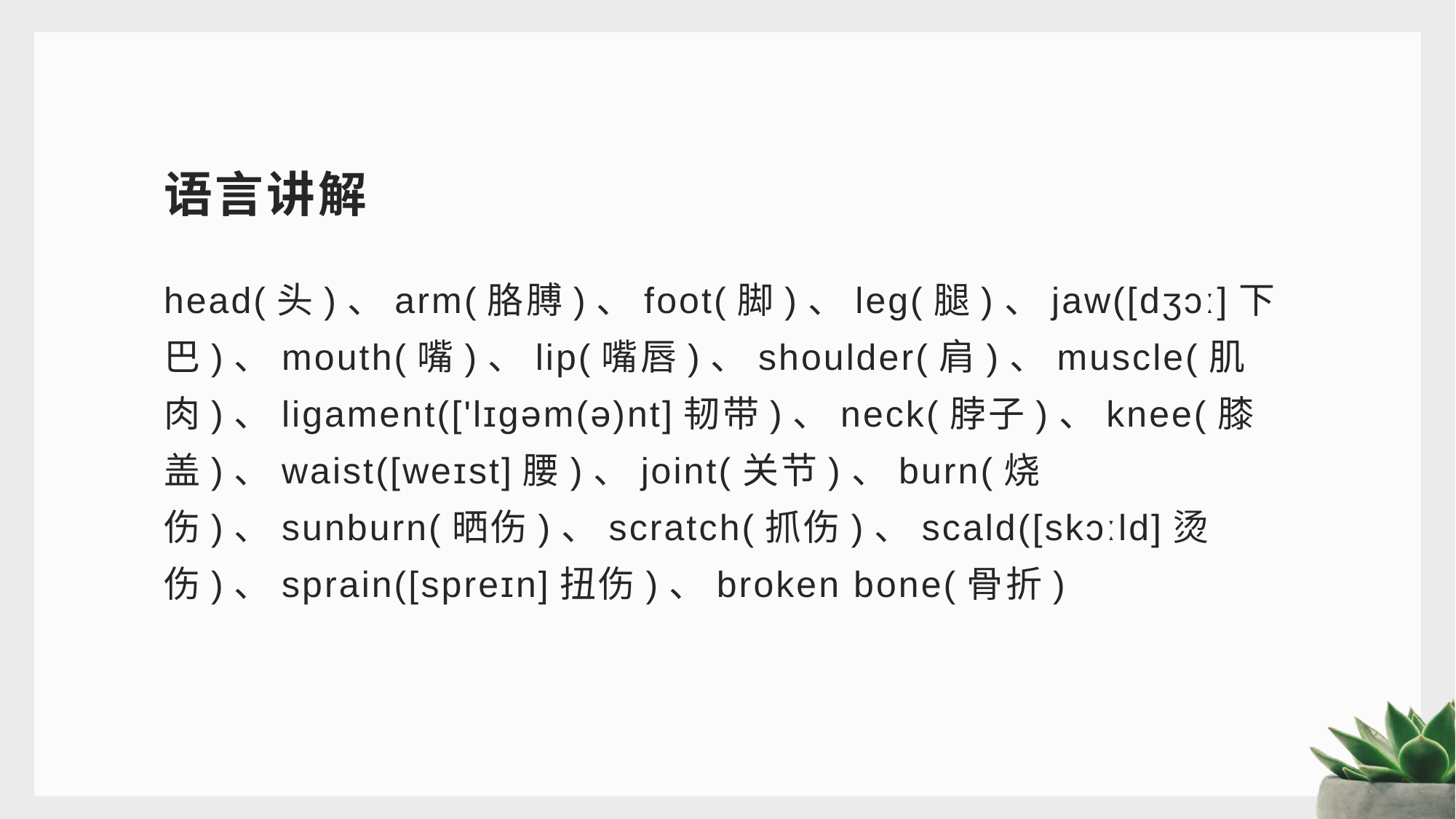

# 语言讲解
head(头)、arm(胳膊)、foot(脚)、leg(腿)、jaw([dʒɔː]下巴)、mouth(嘴)、lip(嘴唇)、shoulder(肩)、muscle(肌肉)、ligament(['lɪgəm(ə)nt]韧带)、neck(脖子)、knee(膝盖)、waist([weɪst]腰)、joint(关节)、burn(烧伤)、sunburn(晒伤)、scratch(抓伤)、scald([skɔːld]烫伤)、sprain([spreɪn]扭伤)、broken bone(骨折)